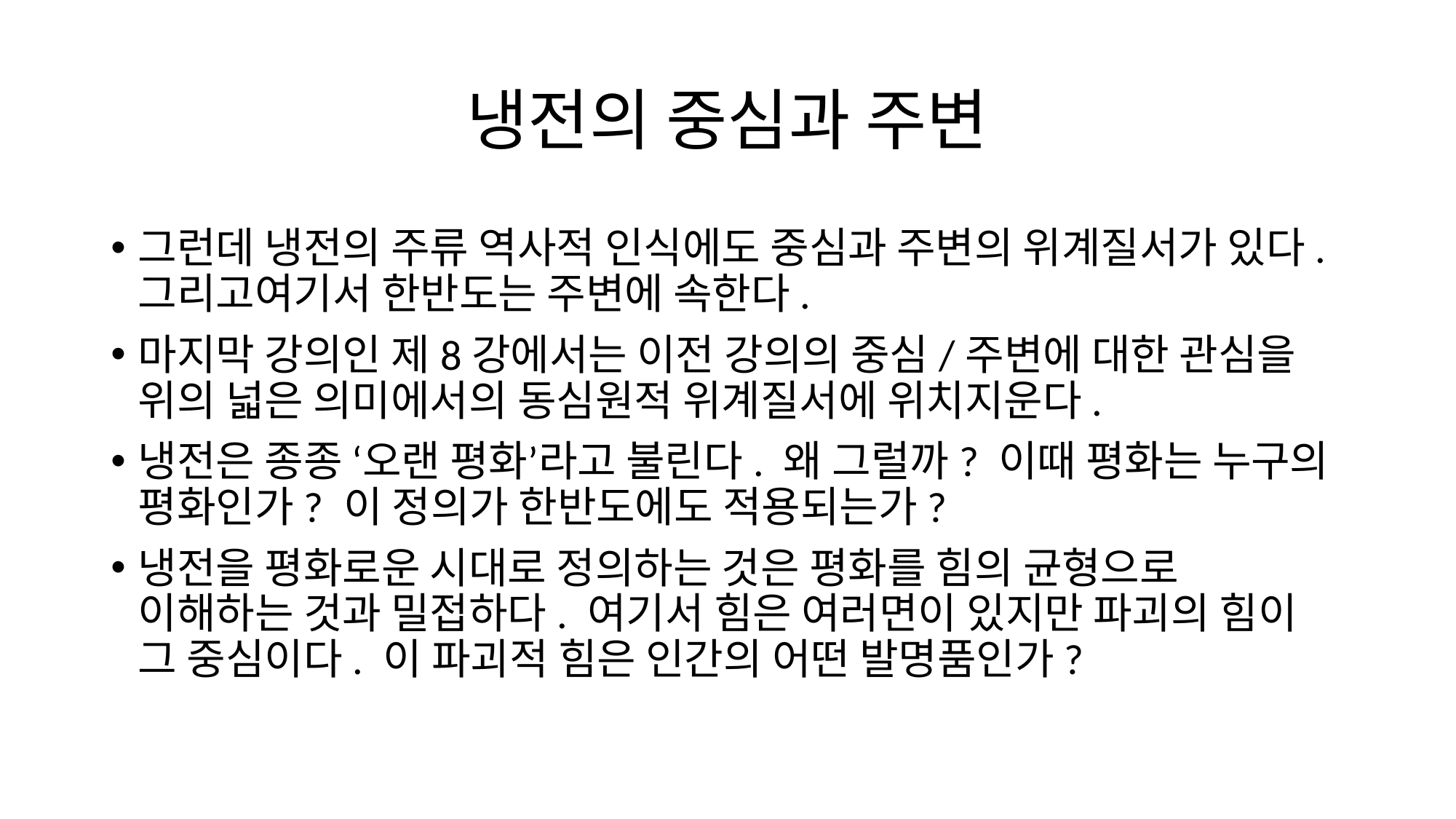

# 냉전의 중심과 주변
그런데 냉전의 주류 역사적 인식에도 중심과 주변의 위계질서가 있다. 그리고여기서 한반도는 주변에 속한다.
마지막 강의인 제8강에서는 이전 강의의 중심/주변에 대한 관심을 위의 넓은 의미에서의 동심원적 위계질서에 위치지운다.
냉전은 종종 ‘오랜 평화’라고 불린다. 왜 그럴까? 이때 평화는 누구의 평화인가? 이 정의가 한반도에도 적용되는가?
냉전을 평화로운 시대로 정의하는 것은 평화를 힘의 균형으로 이해하는 것과 밀접하다. 여기서 힘은 여러면이 있지만 파괴의 힘이 그 중심이다. 이 파괴적 힘은 인간의 어떤 발명품인가?